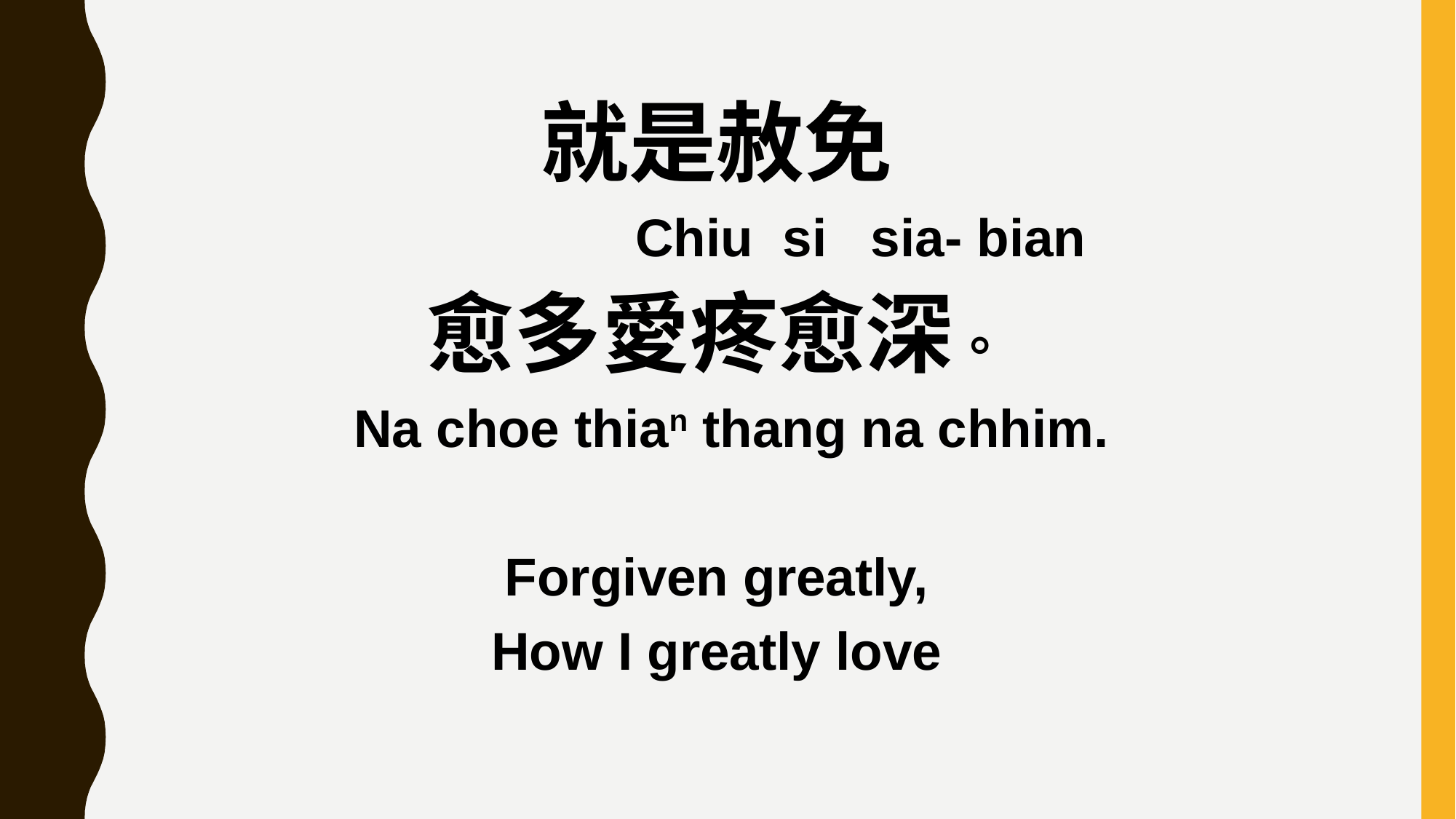

就是赦免
                                     Chiu  si   sia- bian
愈多愛疼愈深。
  Na choe thian thang na chhim.

Forgiven greatly,
How I greatly love